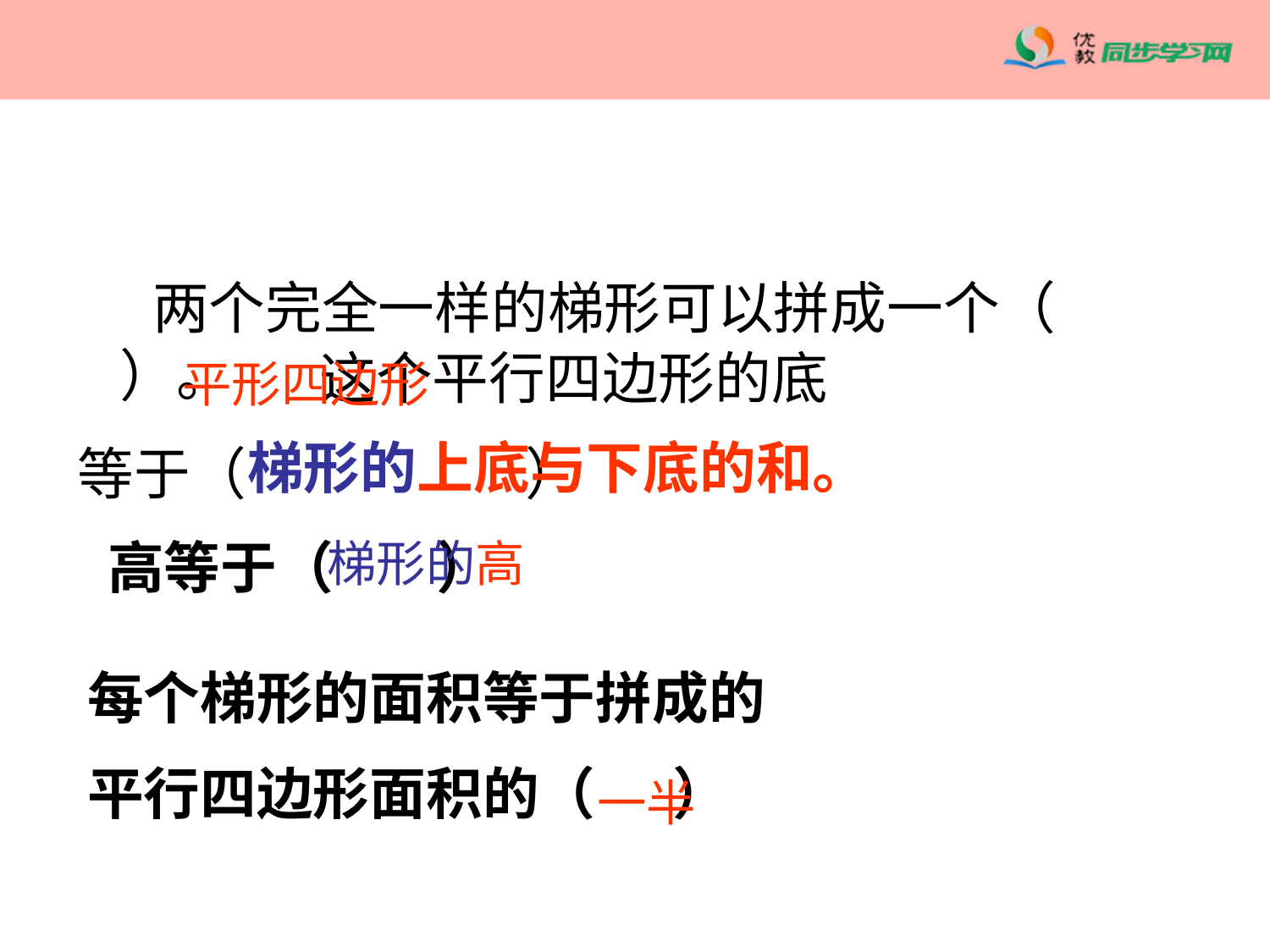

两个完全一样的梯形可以拼成一个（          ）。
                  这个平行四边形的底
等于（                      ）
平形四边形
梯形的上底与下底的和。
高等于（        ）
梯形的高

每个梯形的面积等于拼成的
平行四边形面积的（      ）
一半